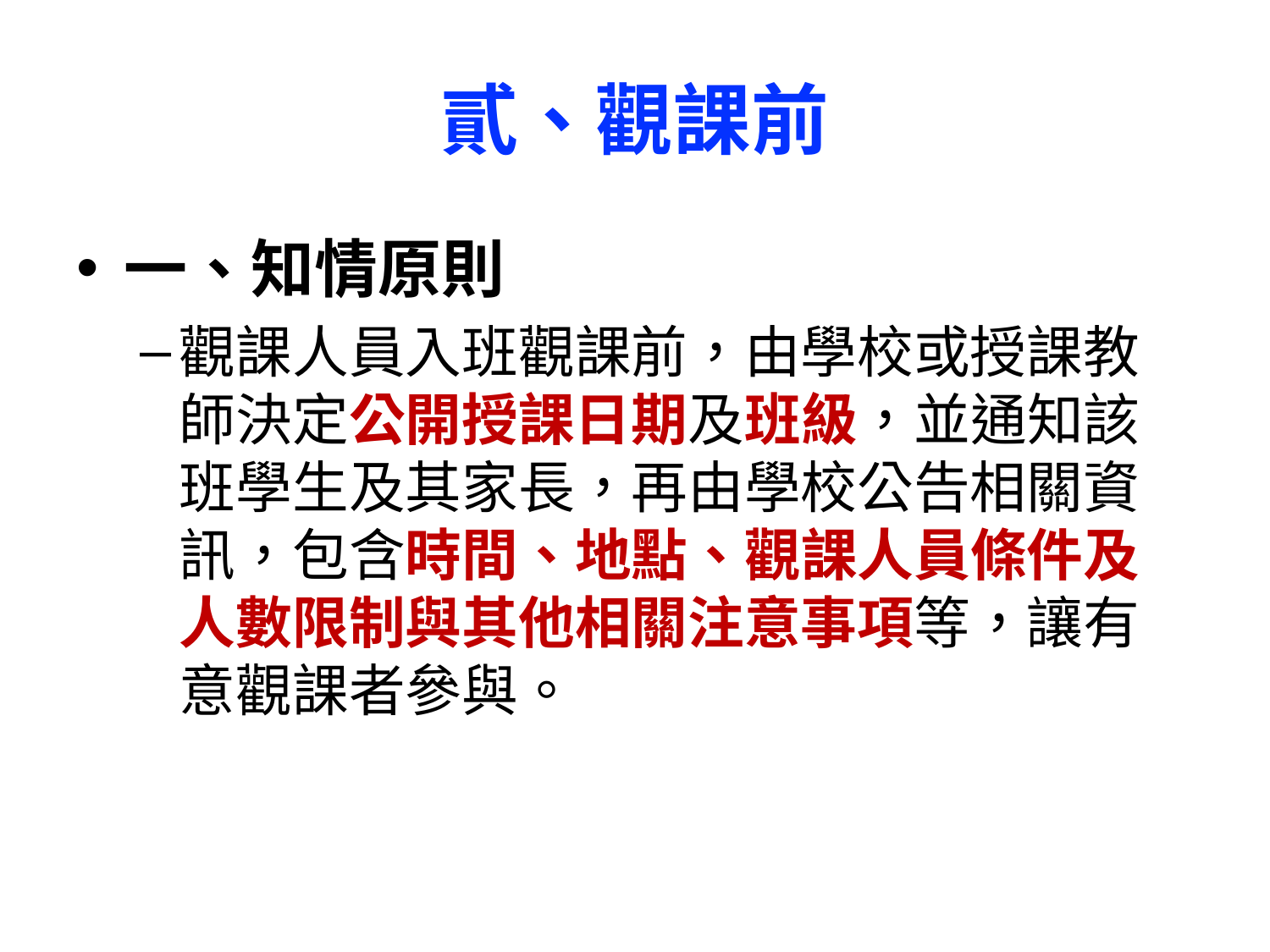

# 貳、觀課前
一、知情原則
觀課人員入班觀課前，由學校或授課教師決定公開授課日期及班級，並通知該班學生及其家長，再由學校公告相關資訊，包含時間、地點、觀課人員條件及人數限制與其他相關注意事項等，讓有意觀課者參與。